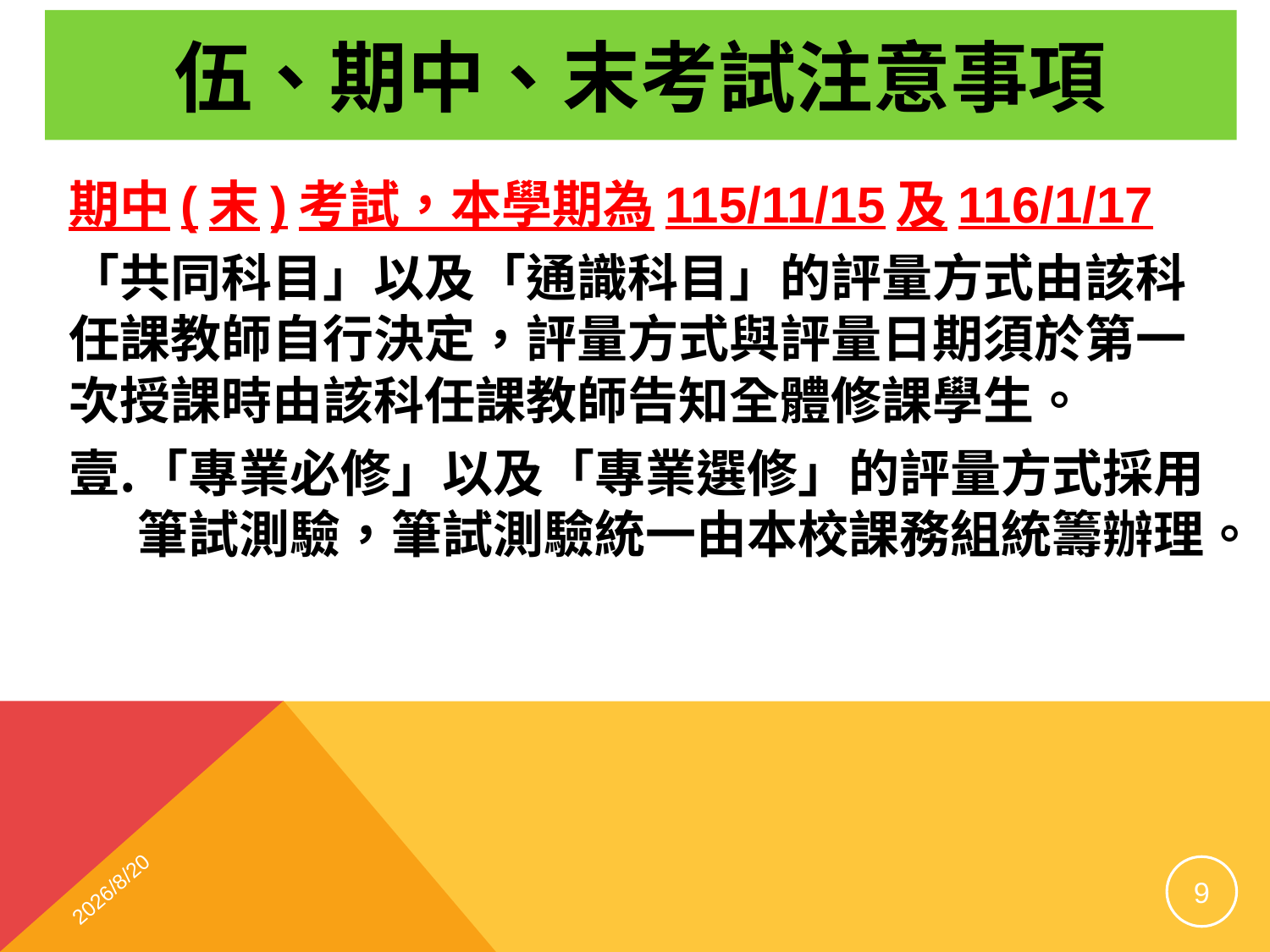

# 伍、期中、末考試注意事項
期中(末)考試，本學期為115/11/15及116/1/17
「共同科目」以及「通識科目」的評量方式由該科任課教師自行決定，評量方式與評量日期須於第一次授課時由該科任課教師告知全體修課學生。
「專業必修」以及「專業選修」的評量方式採用筆試測驗，筆試測驗統一由本校課務組統籌辦理。
2026/8/20
9